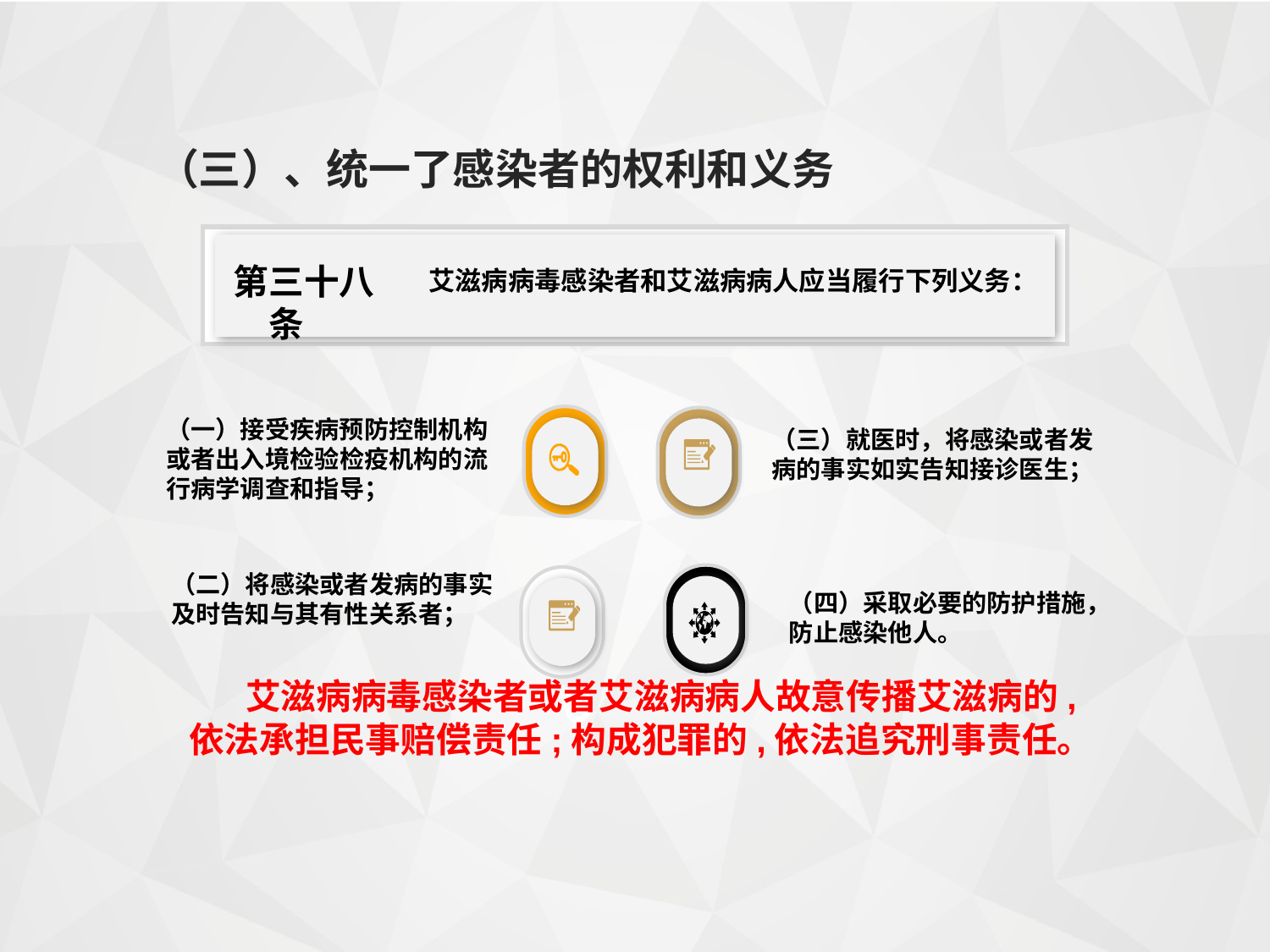

# （三）、统一了感染者的权利和义务

第三十八条
艾滋病病毒感染者和艾滋病病人应当履行下列义务：

（一）接受疾病预防控制机构或者出入境检验检疫机构的流行病学调查和指导；
（三）就医时，将感染或者发病的事实如实告知接诊医生；

（二）将感染或者发病的事实及时告知与其有性关系者；

（四）采取必要的防护措施，防止感染他人。

      艾滋病病毒感染者或者艾滋病病人故意传播艾滋病的,依法承担民事赔偿责任;构成犯罪的,依法追究刑事责任。

延迟符